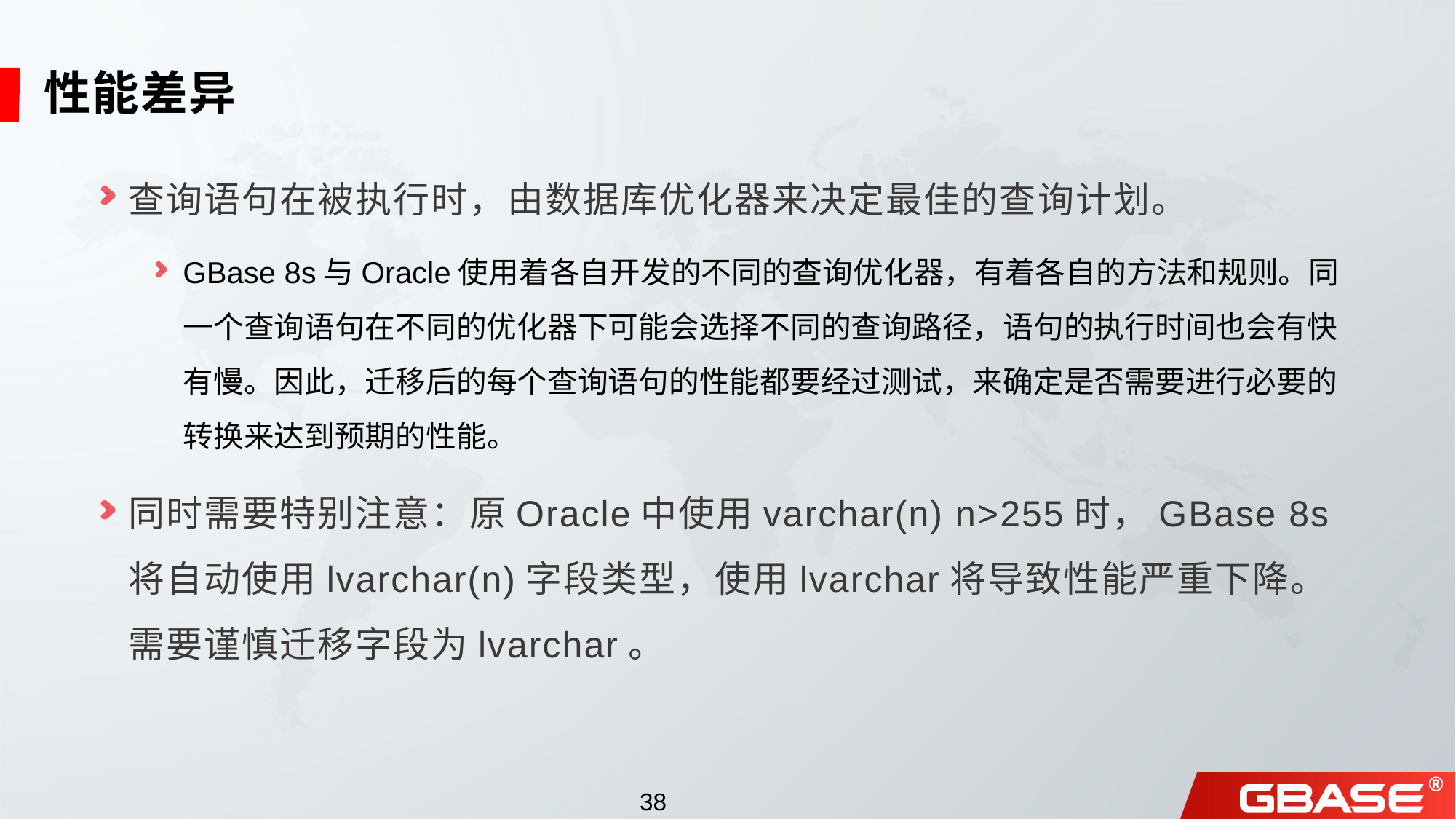

# 性能差异
查询语句在被执行时，由数据库优化器来决定最佳的查询计划。
GBase 8s与Oracle使用着各自开发的不同的查询优化器，有着各自的方法和规则。同一个查询语句在不同的优化器下可能会选择不同的查询路径，语句的执行时间也会有快有慢。因此，迁移后的每个查询语句的性能都要经过测试，来确定是否需要进行必要的转换来达到预期的性能。
同时需要特别注意：原Oracle中使用varchar(n) n>255时，GBase 8s将自动使用lvarchar(n)字段类型，使用lvarchar将导致性能严重下降。需要谨慎迁移字段为lvarchar。